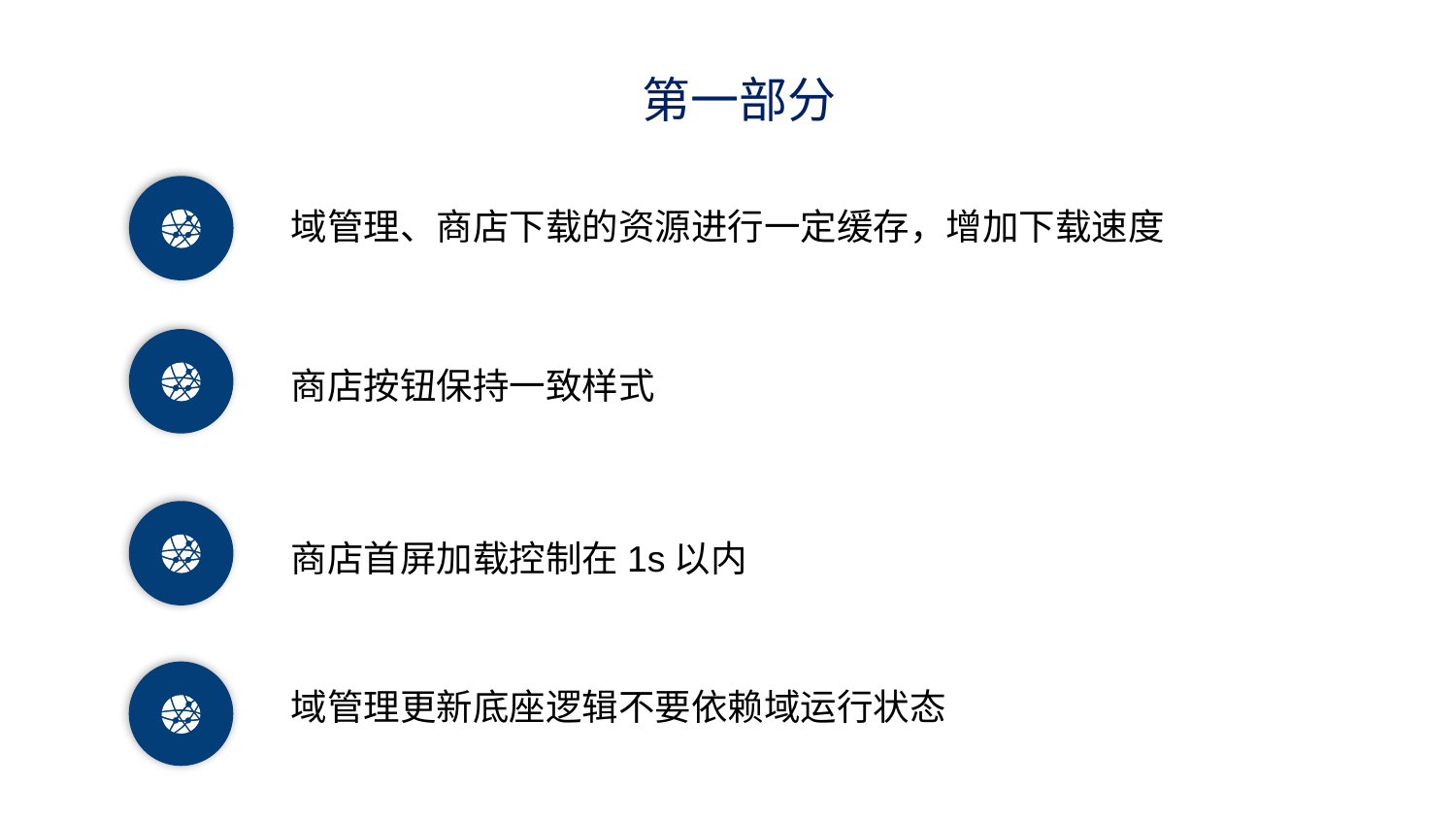

第一部分

域管理、商店下载的资源进行一定缓存，增加下载速度

商店按钮保持一致样式

商店首屏加载控制在1s以内

域管理更新底座逻辑不要依赖域运行状态